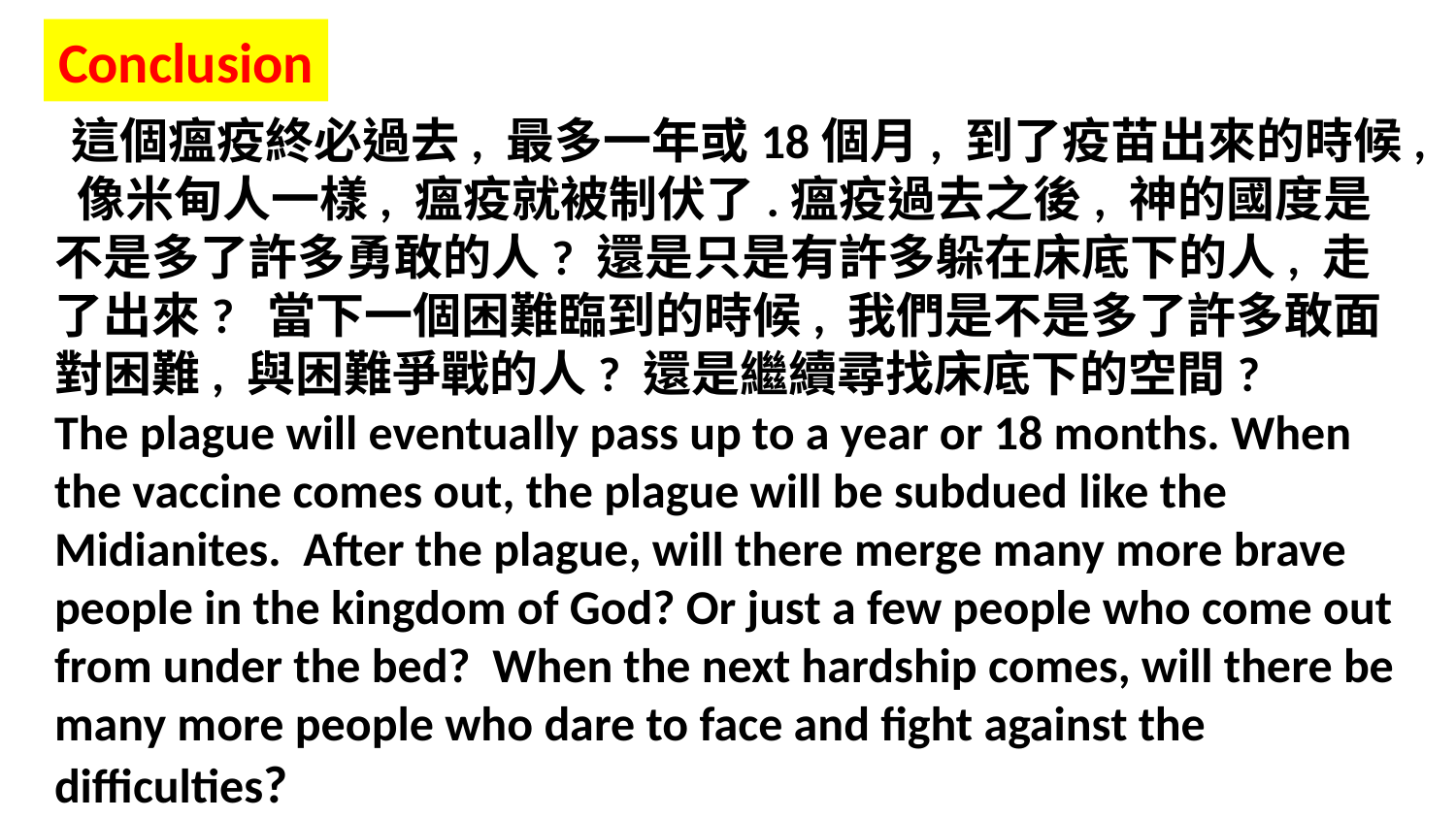

Conclusion
 這個瘟疫終必過去, 最多一年或18個月, 到了疫苗出來的時候, 像米甸人一樣, 瘟疫就被制伏了.瘟疫過去之後, 神的國度是不是多了許多勇敢的人? 還是只是有許多躲在床底下的人, 走了出來?  當下一個困難臨到的時候, 我們是不是多了許多敢面對困難, 與困難爭戰的人? 還是繼續尋找床底下的空間?
The plague will eventually pass up to a year or 18 months. When the vaccine comes out, the plague will be subdued like the Midianites.  After the plague, will there merge many more brave people in the kingdom of God? Or just a few people who come out from under the bed?  When the next hardship comes, will there be many more people who dare to face and fight against the difficulties?